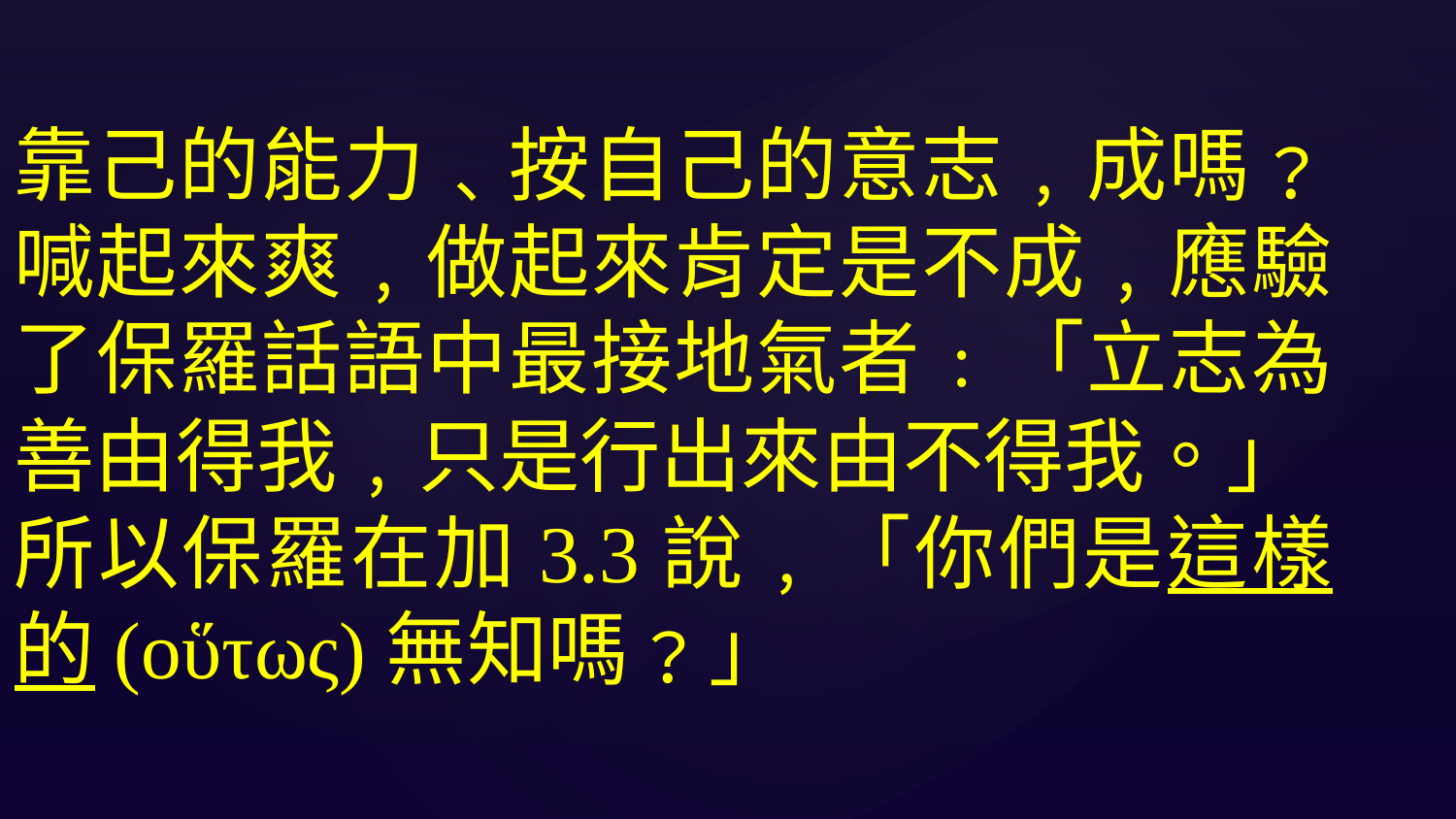

靠己的能力﹑按自己的意志﹐成嗎﹖喊起來爽﹐做起來肯定是不成﹐應驗了保羅話語中最接地氣者﹕「立志為善由得我﹐只是行出來由不得我。」
所以保羅在加3.3說﹐「你們是這樣的(οὕτως)無知嗎﹖」